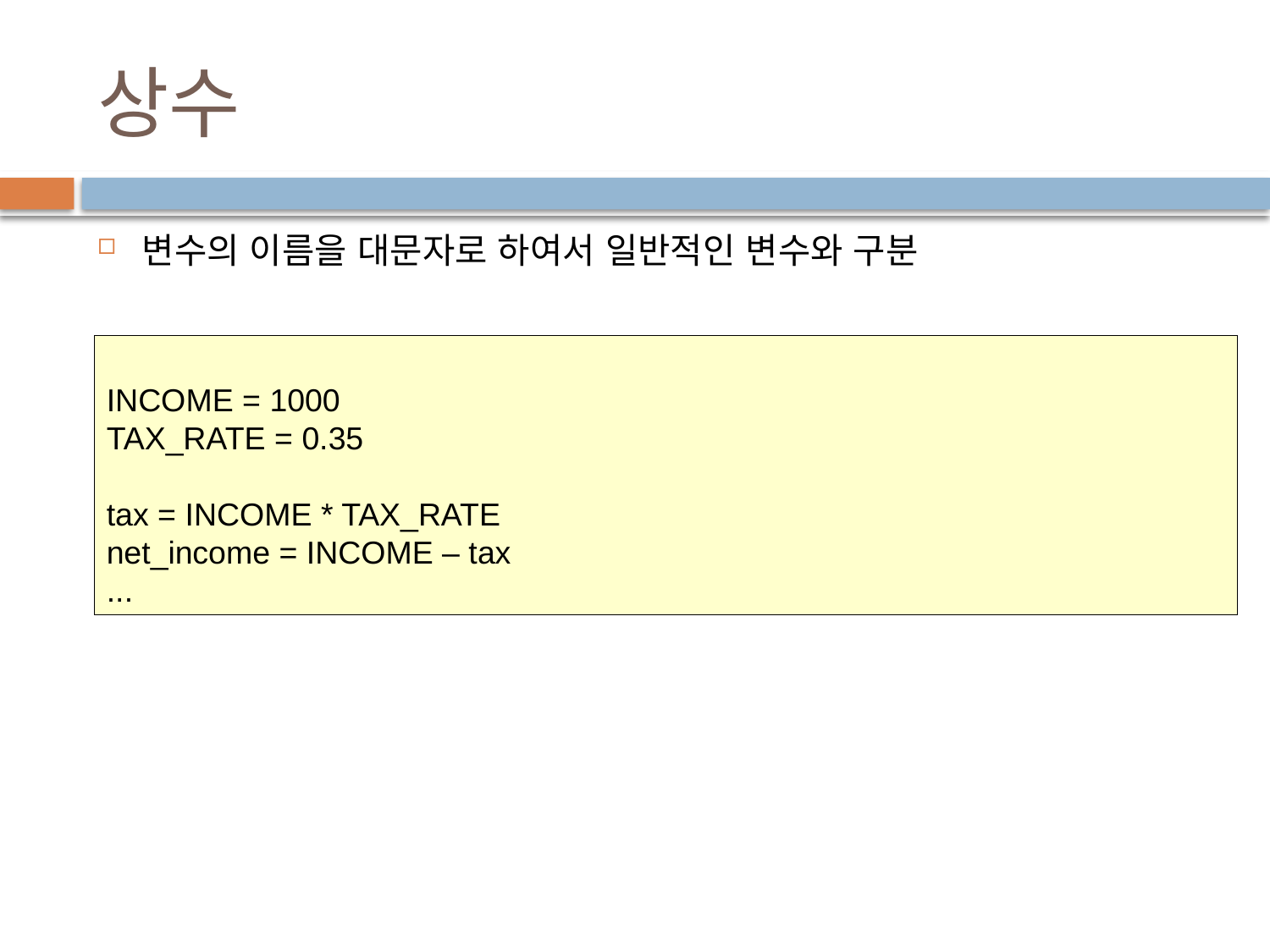

# 상수
변수의 이름을 대문자로 하여서 일반적인 변수와 구분

INCOME = 1000
TAX_RATE = 0.35

tax = INCOME * TAX_RATE
net_income = INCOME – tax
...